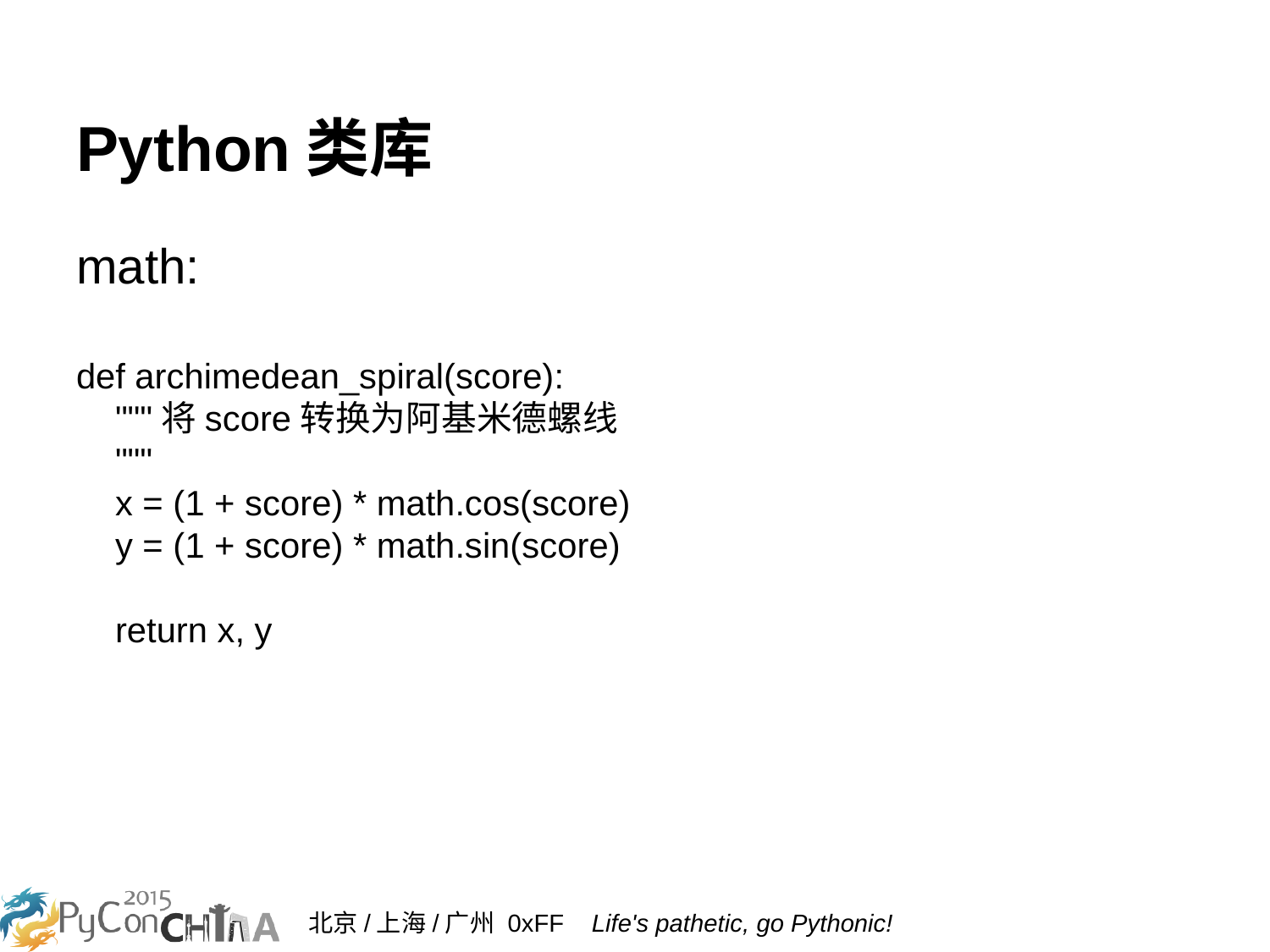

# Python类库
math:

def archimedean_spiral(score):
    """将score转换为阿基米德螺线
    """
    x = (1 + score) * math.cos(score)
    y = (1 + score) * math.sin(score)

    return x, y